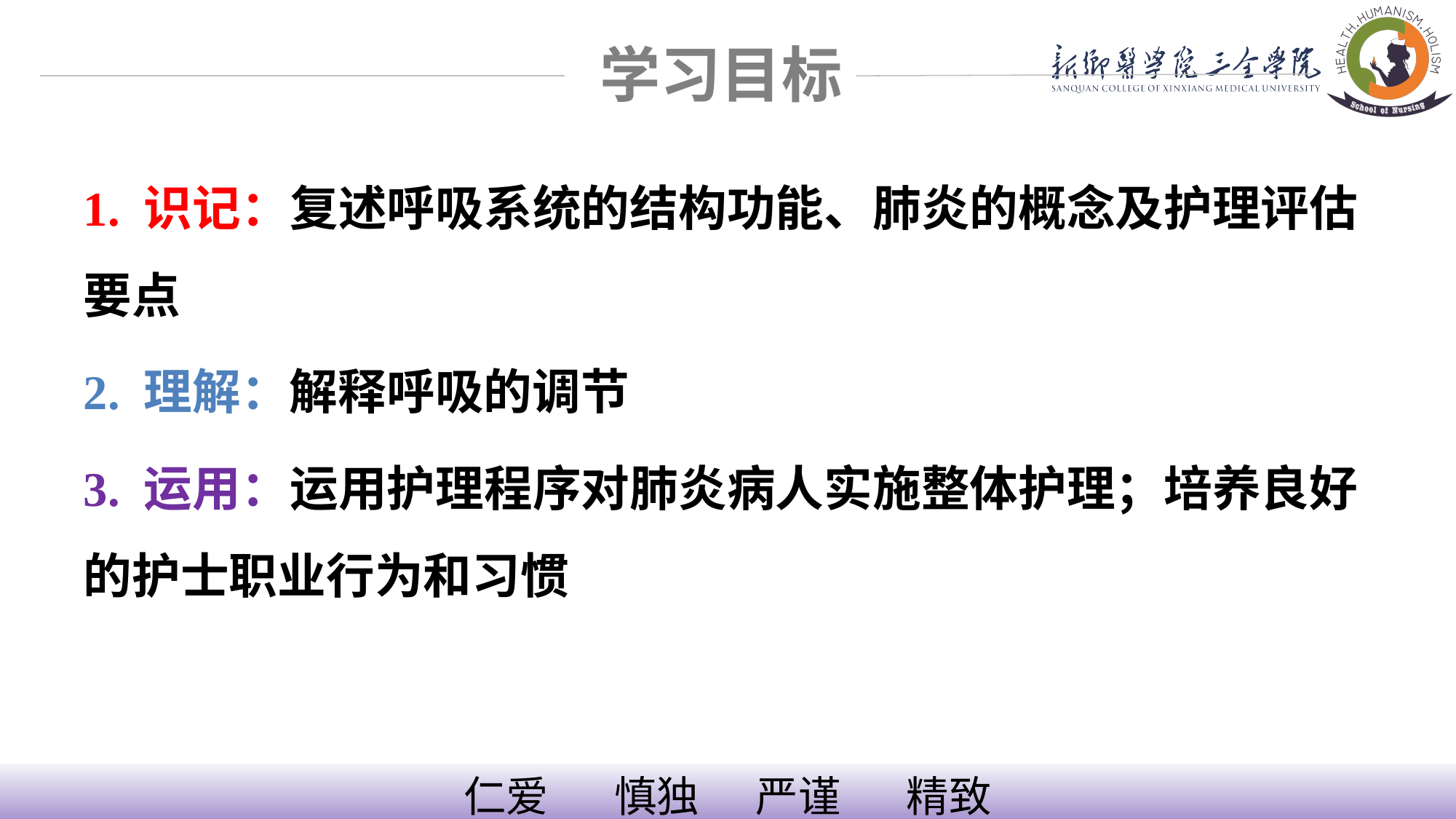

学习目标
1. 识记：复述呼吸系统的结构功能、肺炎的概念及护理评估要点
2. 理解：解释呼吸的调节
3. 运用：运用护理程序对肺炎病人实施整体护理；培养良好的护士职业行为和习惯